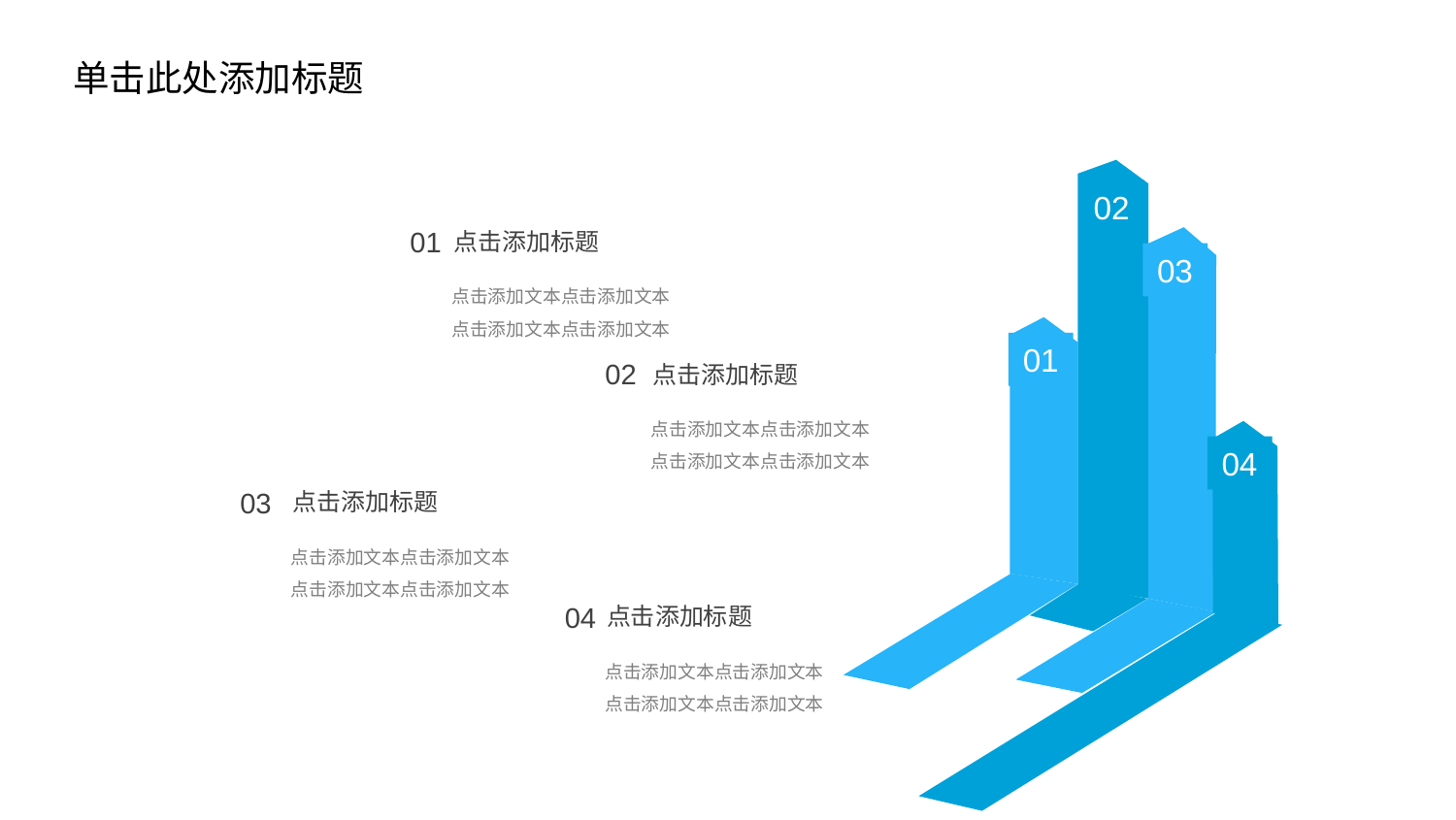

02
01
点击添加标题
点击添加文本点击添加文本
点击添加文本点击添加文本

03

01
02
点击添加标题
点击添加文本点击添加文本
点击添加文本点击添加文本

04
03
点击添加标题
点击添加文本点击添加文本
点击添加文本点击添加文本

04
点击添加标题
点击添加文本点击添加文本
点击添加文本点击添加文本